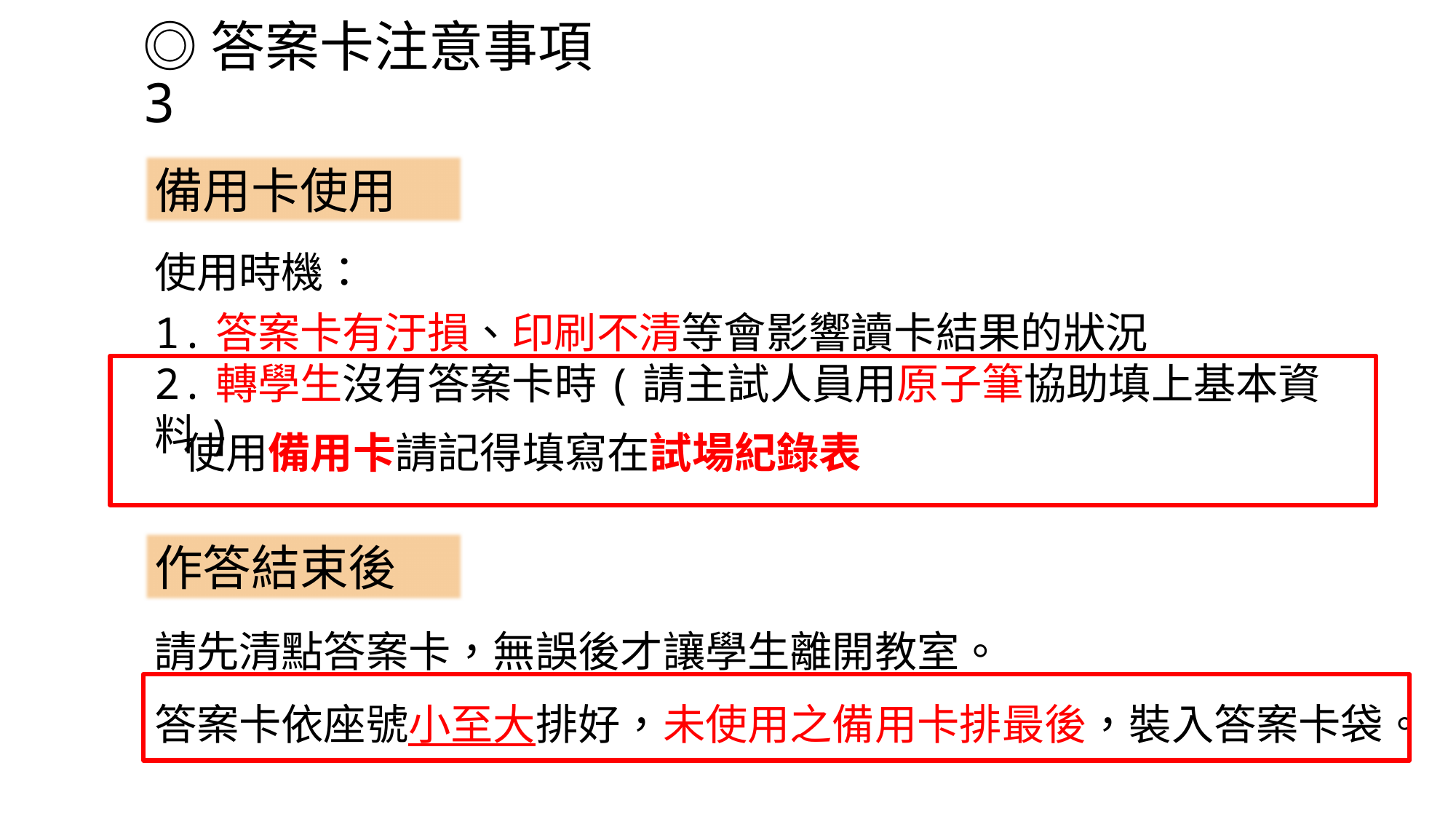

◎答案卡注意事項 3
備用卡使用
使用時機：
1.答案卡有汙損、印刷不清等會影響讀卡結果的狀況
2.轉學生沒有答案卡時(請主試人員用原子筆協助填上基本資料)

  使用備用卡請記得填寫在試場紀錄表
作答結束後
請先清點答案卡，無誤後才讓學生離開教室。

答案卡依座號小至大排好，未使用之備用卡排最後，裝入答案卡袋。